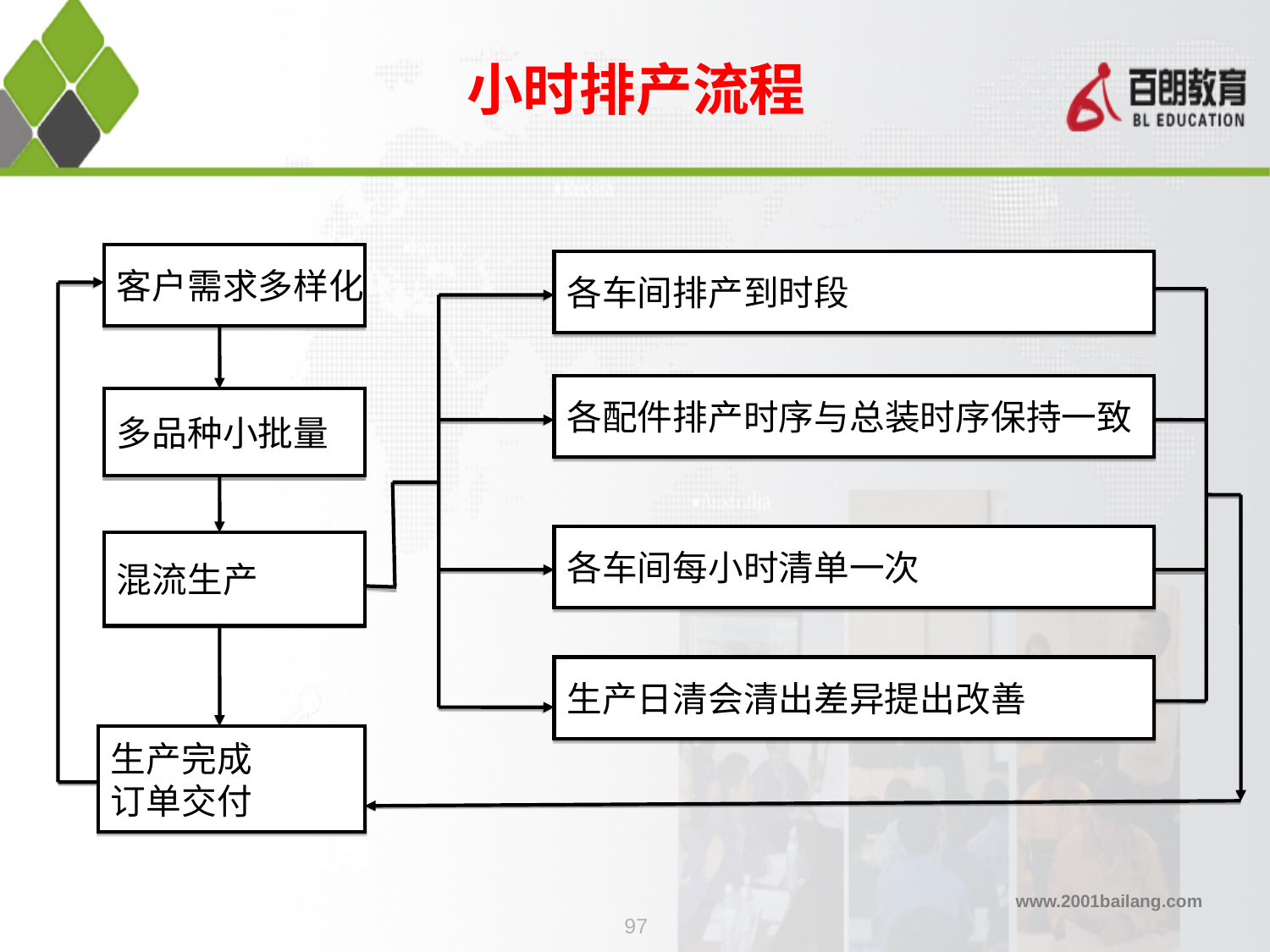

# 小时排产流程
客户需求多样化
各车间排产到时段

各配件排产时序与总装时序保持一致
多品种小批量

各车间每小时清单一次
混流生产

生产日清会清出差异提出改善

生产完成
订单交付

97